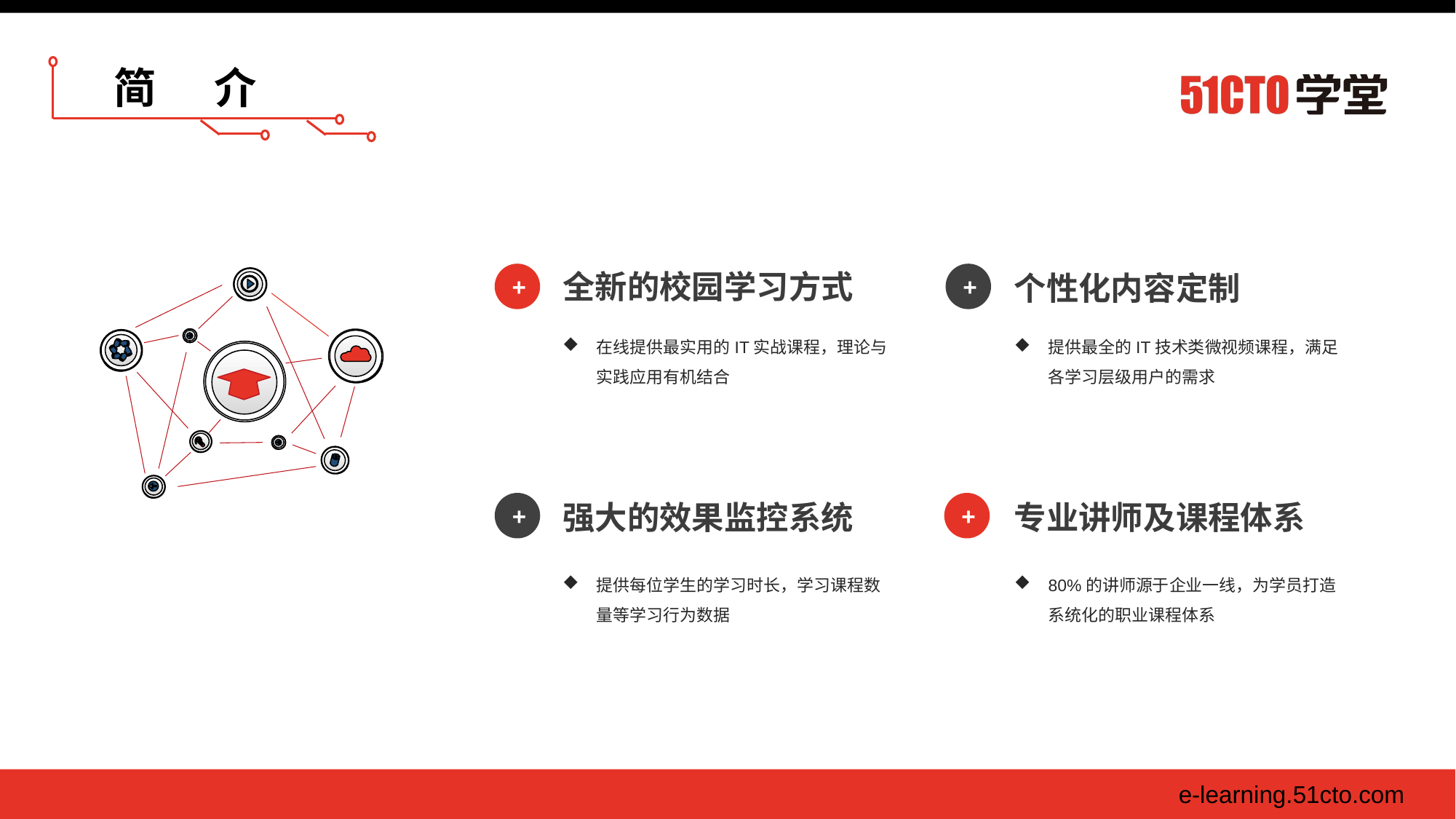

简      介

全新的校园学习方式
个性化内容定制
+
+

在线提供最实用的IT实战课程，理论与实践应用有机结合
提供最全的IT技术类微视频课程，满足各学习层级用户的需求
强大的效果监控系统
专业讲师及课程体系
+
+
提供每位学生的学习时长，学习课程数量等学习行为数据
80%的讲师源于企业一线，为学员打造系统化的职业课程体系